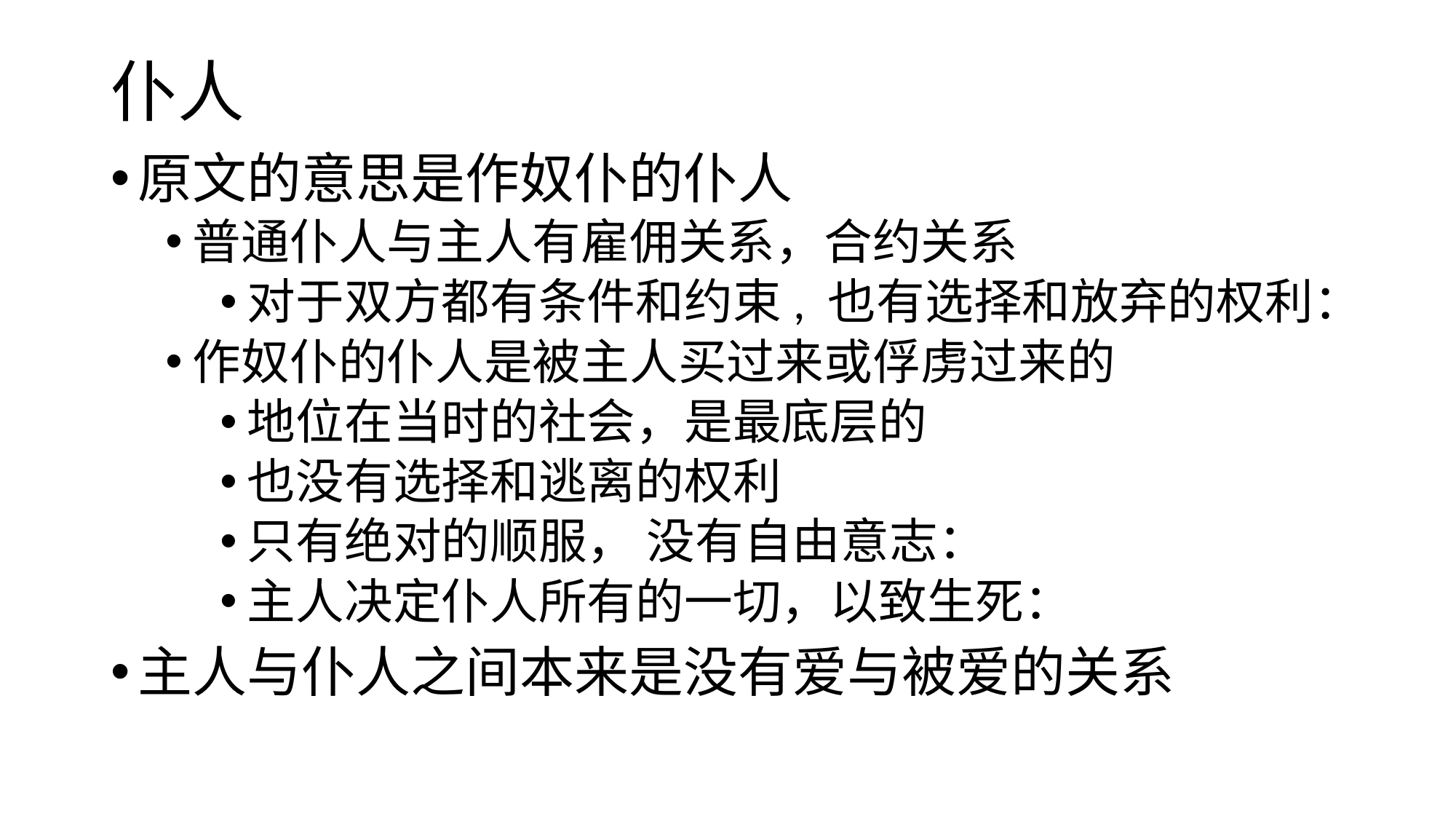

# 仆人
原文的意思是作奴仆的仆人
普通仆人与主人有雇佣关系，合约关系
对于双方都有条件和约束, 也有选择和放弃的权利：
作奴仆的仆人是被主人买过来或俘虏过来的
地位在当时的社会，是最底层的
也没有选择和逃离的权利
只有绝对的顺服， 没有自由意志：
主人决定仆人所有的一切，以致生死：
主人与仆人之间本来是没有爱与被爱的关系